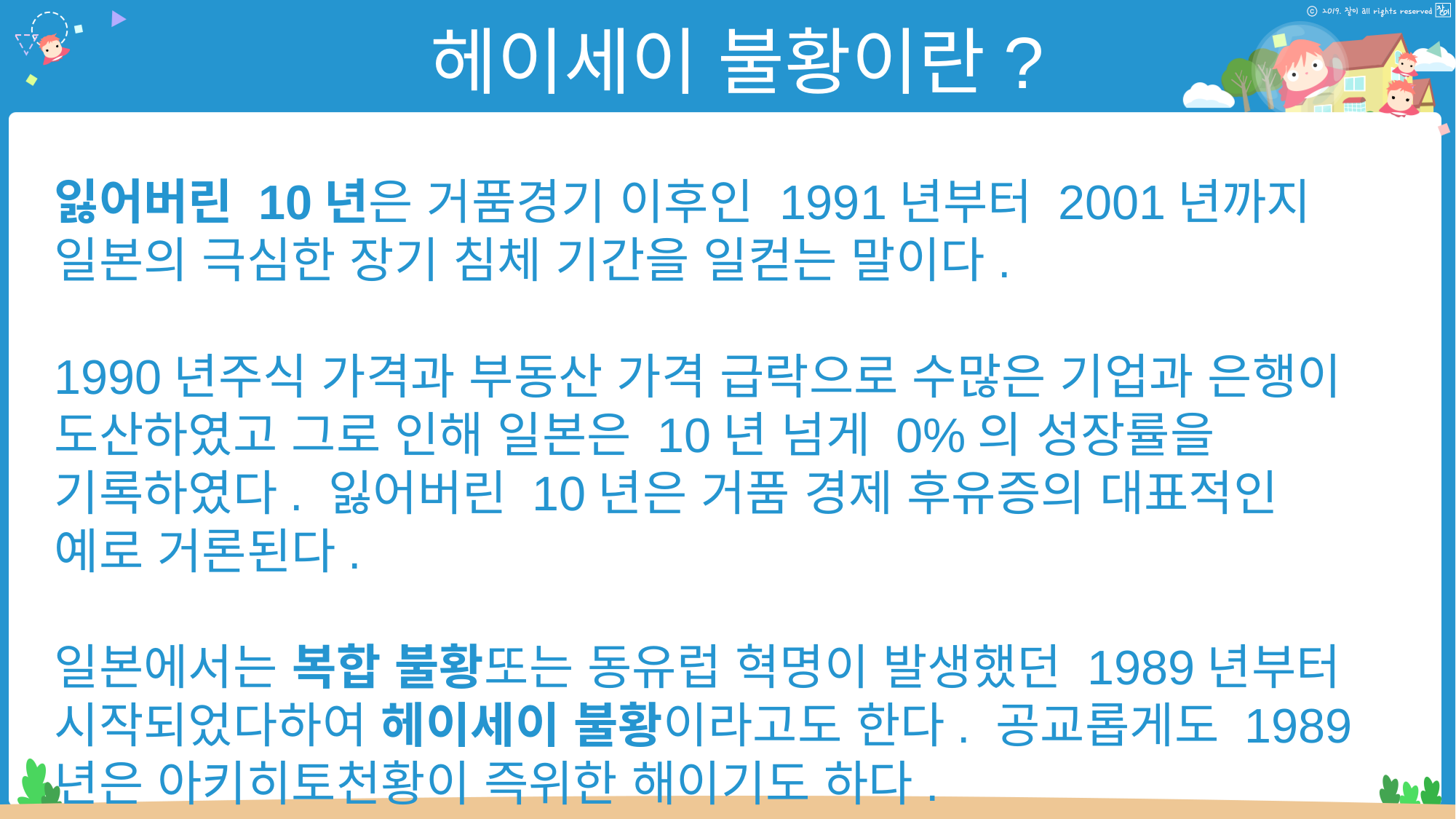

헤이세이 불황이란?
잃어버린 10년은 거품경기 이후인 1991년부터 2001년까지 일본의 극심한 장기 침체 기간을 일컫는 말이다.

1990년주식 가격과 부동산 가격 급락으로 수많은 기업과 은행이 도산하였고 그로 인해 일본은 10년 넘게 0%의 성장률을 기록하였다. 잃어버린 10년은 거품 경제 후유증의 대표적인 예로 거론된다.

일본에서는 복합 불황또는 동유럽 혁명이 발생했던 1989년부터 시작되었다하여 헤이세이 불황이라고도 한다. 공교롭게도 1989년은 아키히토천황이 즉위한 해이기도 하다.